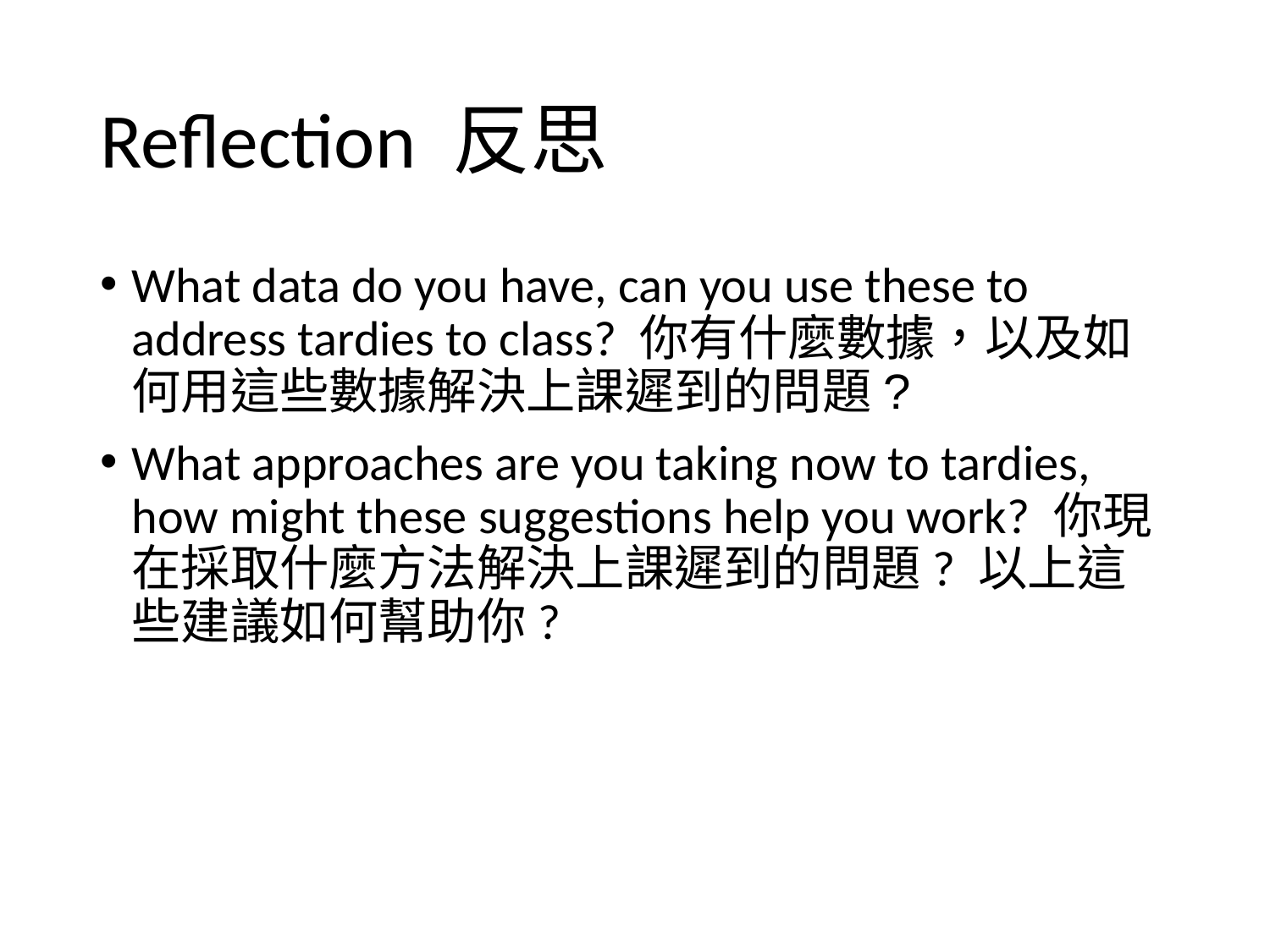

# Reflection 反思
What data do you have, can you use these to address tardies to class? 你有什麼數據，以及如何用這些數據解決上課遲到的問題?
What approaches are you taking now to tardies, how might these suggestions help you work? 你現在採取什麼方法解決上課遲到的問題? 以上這些建議如何幫助你?